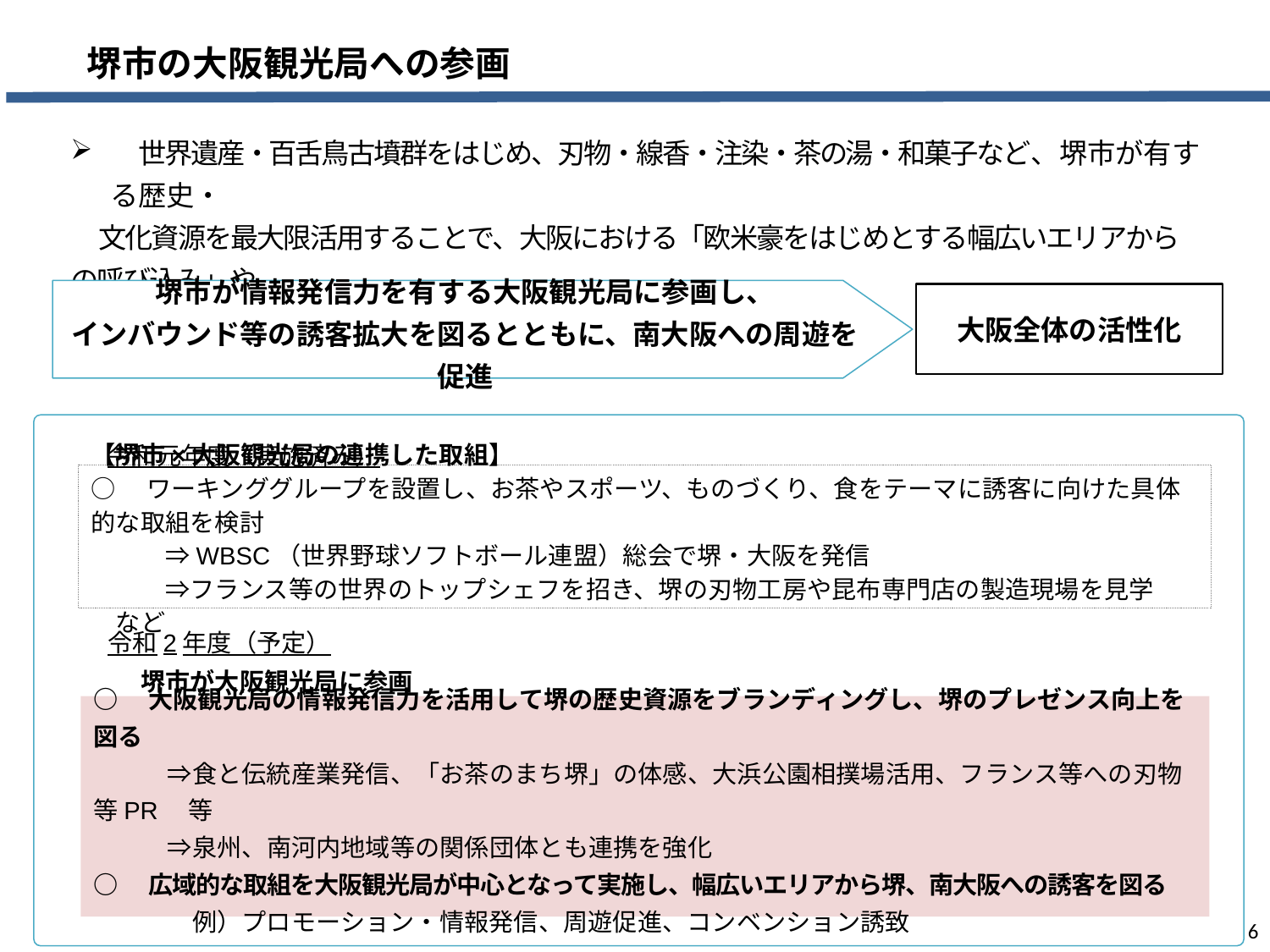

堺市の大阪観光局への参画
　世界遺産・百舌鳥古墳群をはじめ、刃物・線香・注染・茶の湯・和菓子など、堺市が有する歴史・
　文化資源を最大限活用することで、大阪における「欧米豪をはじめとする幅広いエリアからの呼び込み」や
　「滞在日数の増」「府域内周遊の促進」の実現をめざす
堺市が情報発信力を有する大阪観光局に参画し、
インバウンド等の誘客拡大を図るとともに、南大阪への周遊を促進
大阪全体の活性化
令和元年度（実施済み）

【堺市×大阪観光局の連携した取組】
○　ワーキンググループを設置し、お茶やスポーツ、ものづくり、食をテーマに誘客に向けた具体的な取組を検討
　　　⇒WBSC（世界野球ソフトボール連盟）総会で堺・大阪を発信
　　　⇒フランス等の世界のトップシェフを招き、堺の刃物工房や昆布専門店の製造現場を見学　　など
令和2年度（予定）
　　堺市が大阪観光局に参画
○　大阪観光局の情報発信力を活用して堺の歴史資源をブランディングし、堺のプレゼンス向上を図る
　　　⇒食と伝統産業発信、「お茶のまち堺」の体感、大浜公園相撲場活用、フランス等への刃物等PR　等
　　　⇒泉州、南河内地域等の関係団体とも連携を強化
○　広域的な取組を大阪観光局が中心となって実施し、幅広いエリアから堺、南大阪への誘客を図る
　　　　例）プロモーション・情報発信、周遊促進、コンベンション誘致
6